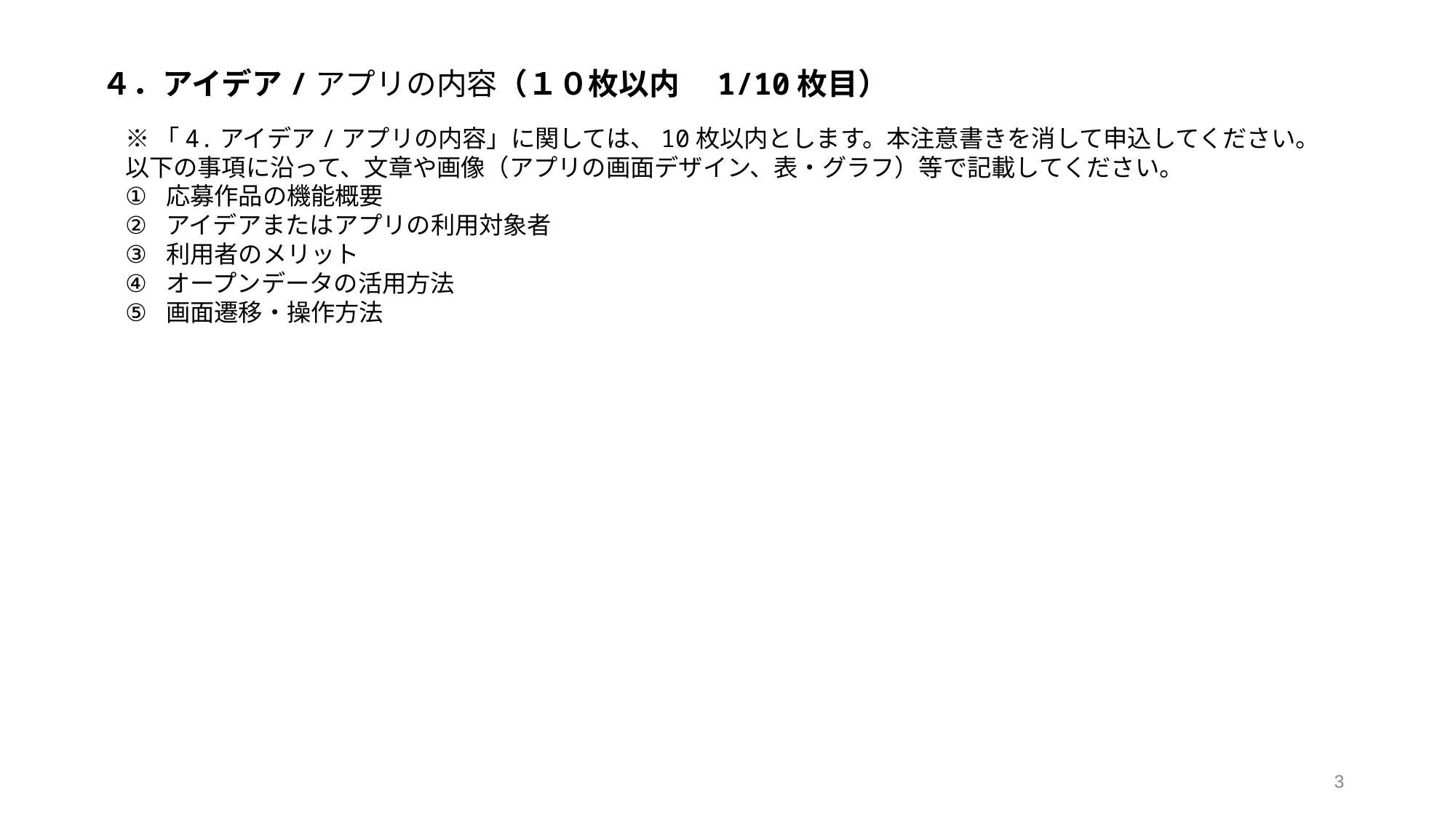

４．アイデア/アプリの内容（１０枚以内　1/10枚目）
※「4.アイデア/アプリの内容」に関しては、10枚以内とします。本注意書きを消して申込してください。
以下の事項に沿って、文章や画像（アプリの画面デザイン、表・グラフ）等で記載してください。
応募作品の機能概要
アイデアまたはアプリの利用対象者
利用者のメリット
オープンデータの活用方法
画面遷移・操作方法
3